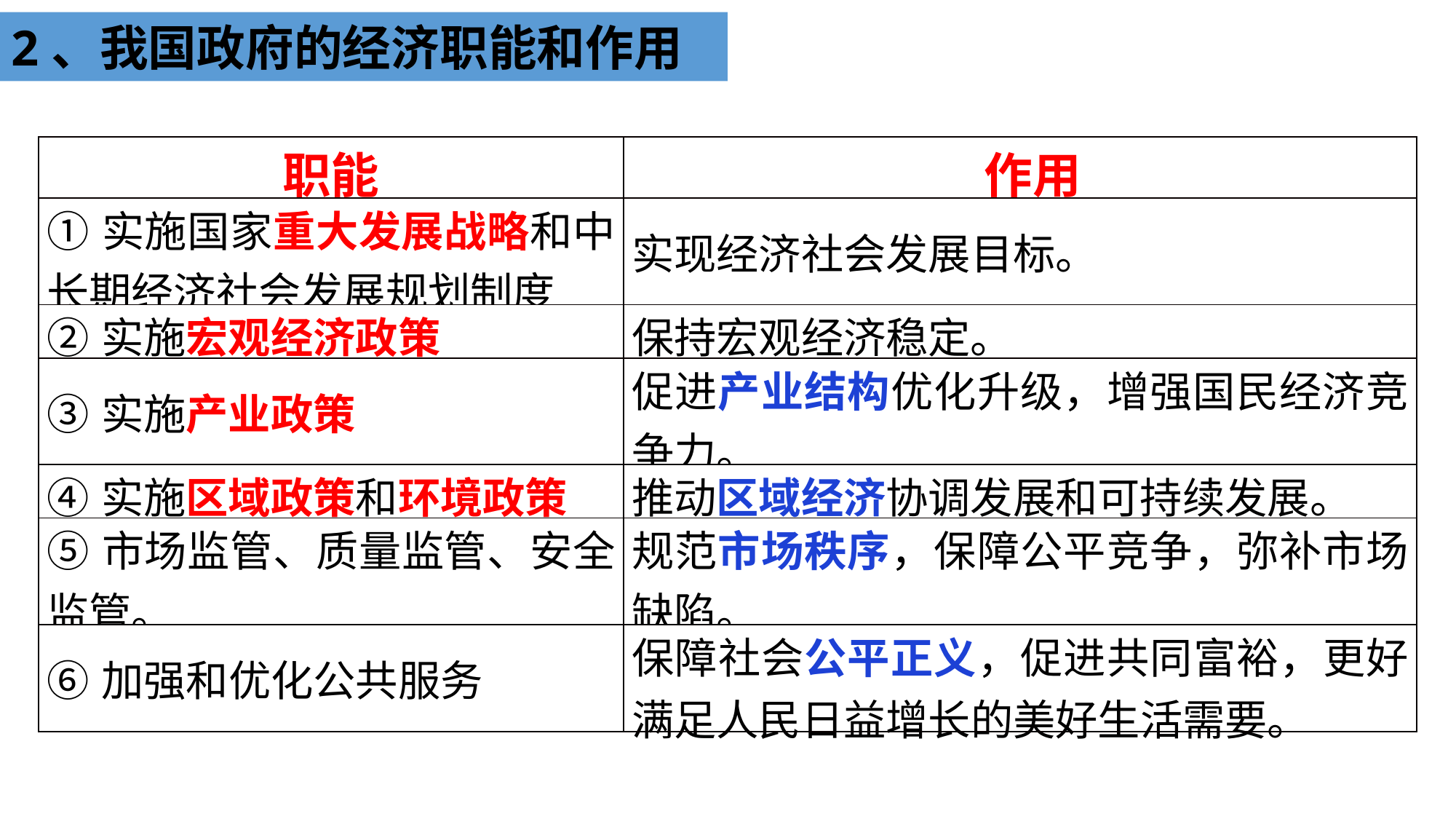

2、我国政府的经济职能和作用
| 职能 | 作用 |
| --- | --- |
| ①实施国家重大发展战略和中长期经济社会发展规划制度 | 实现经济社会发展目标。 |
| ②实施宏观经济政策 | 保持宏观经济稳定。 |
| ③实施产业政策 | 促进产业结构优化升级，增强国民经济竞争力。 |
| ④实施区域政策和环境政策 | 推动区域经济协调发展和可持续发展。 |
| ⑤市场监管、质量监管、安全监管。 | 规范市场秩序，保障公平竞争，弥补市场缺陷。 |
| ⑥加强和优化公共服务 | 保障社会公平正义，促进共同富裕，更好满足人民日益增长的美好生活需要。 |